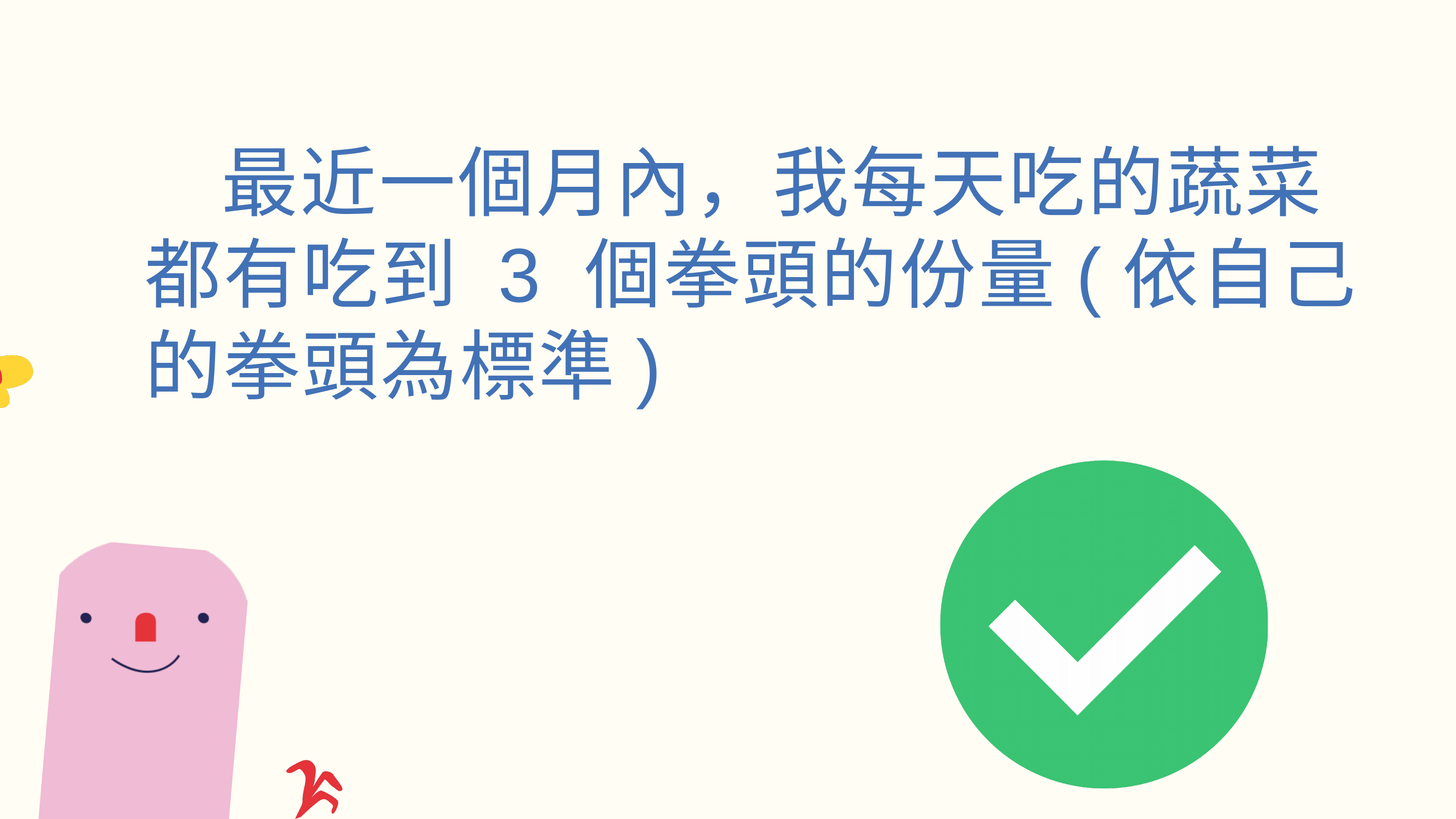

最近一個月內，我每天吃的蔬菜都有吃到 3 個拳頭的份量(依自己的拳頭為標準)